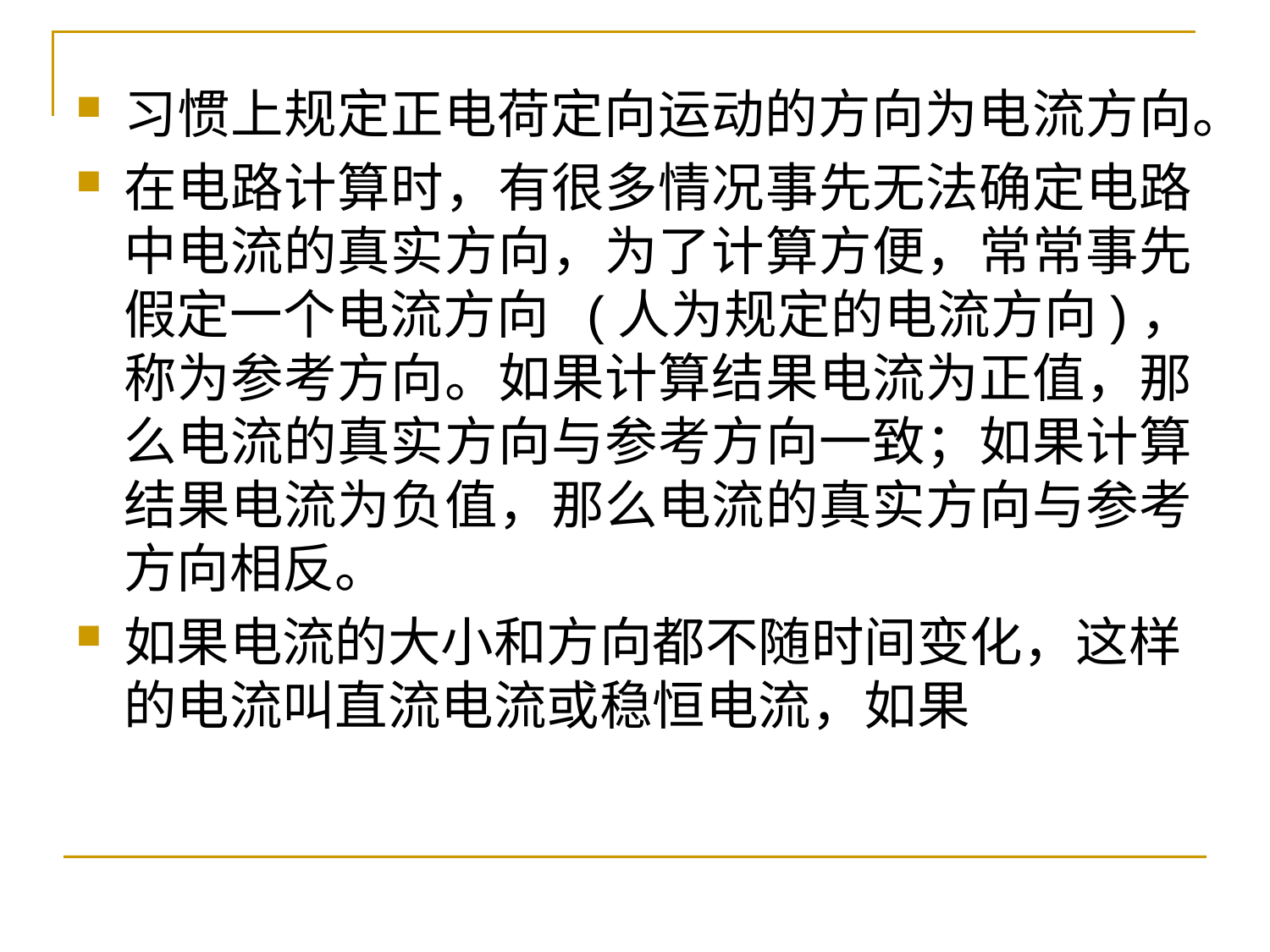

习惯上规定正电荷定向运动的方向为电流方向。
在电路计算时，有很多情况事先无法确定电路中电流的真实方向，为了计算方便，常常事先假定一个电流方向  (人为规定的电流方向)，称为参考方向。如果计算结果电流为正值，那么电流的真实方向与参考方向一致；如果计算结果电流为负值，那么电流的真实方向与参考方向相反。
如果电流的大小和方向都不随时间变化，这样的电流叫直流电流或稳恒电流，如果